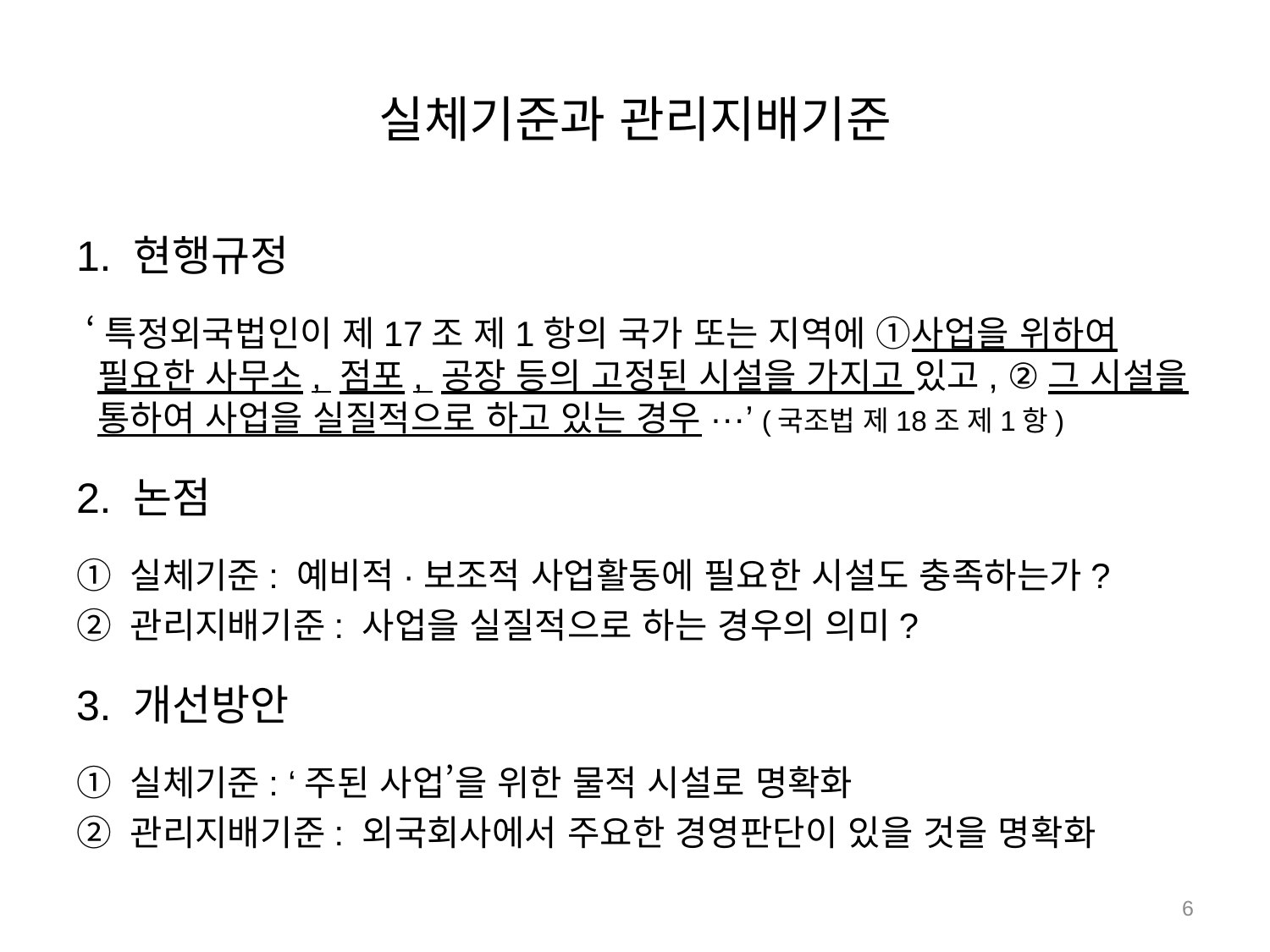

# 실체기준과 관리지배기준
1. 현행규정

 ‘특정외국법인이 제17조 제1항의 국가 또는 지역에 ①사업을 위하여 필요한 사무소, 점포, 공장 등의 고정된 시설을 가지고 있고, ②그 시설을 통하여 사업을 실질적으로 하고 있는 경우···’ (국조법 제18조 제1항)

2. 논점

① 실체기준: 예비적·보조적 사업활동에 필요한 시설도 충족하는가?
② 관리지배기준: 사업을 실질적으로 하는 경우의 의미?

3. 개선방안

① 실체기준: ‘주된 사업’을 위한 물적 시설로 명확화
② 관리지배기준: 외국회사에서 주요한 경영판단이 있을 것을 명확화
6